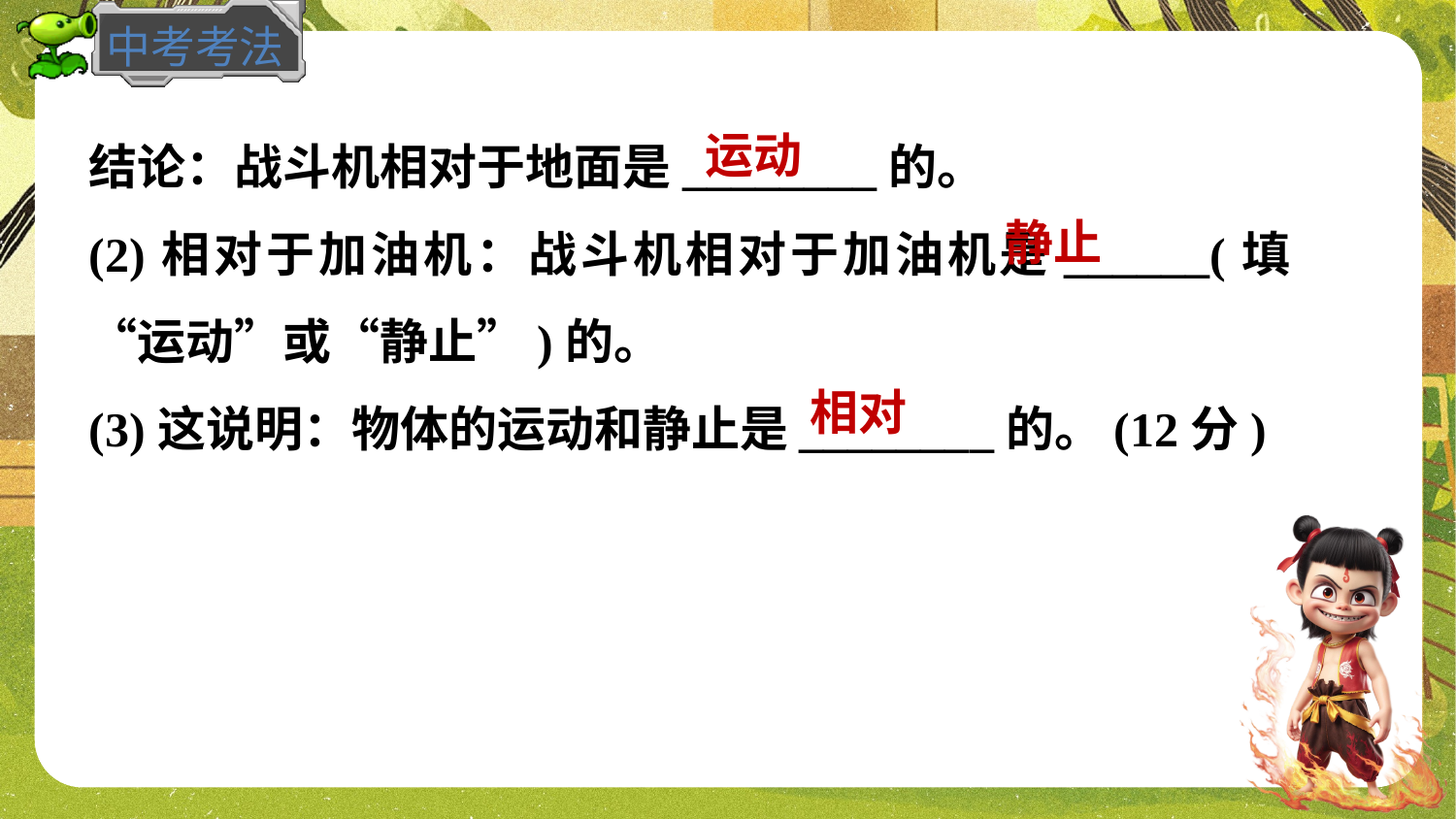

结论：战斗机相对于地面是________的。
(2)相对于加油机：战斗机相对于加油机是______(填“运动”或“静止”)的。
(3)这说明：物体的运动和静止是________的。(12分)
运动
静止
相对